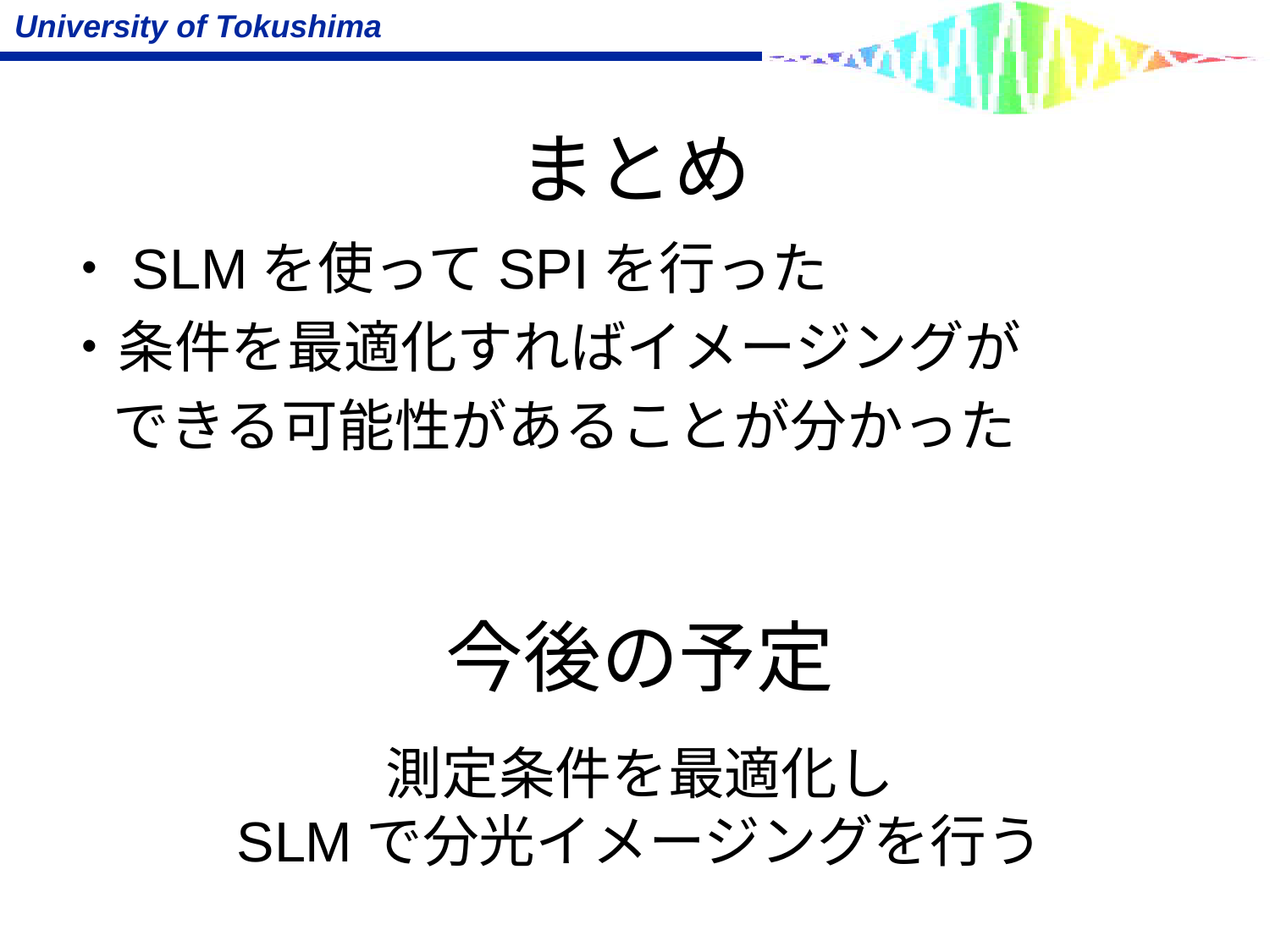

# まとめ
　・SLMを使ってSPIを行った
　・条件を最適化すればイメージングが
   　できる可能性があることが分かった

今後の予定
測定条件を最適化し
SLMで分光イメージングを行う